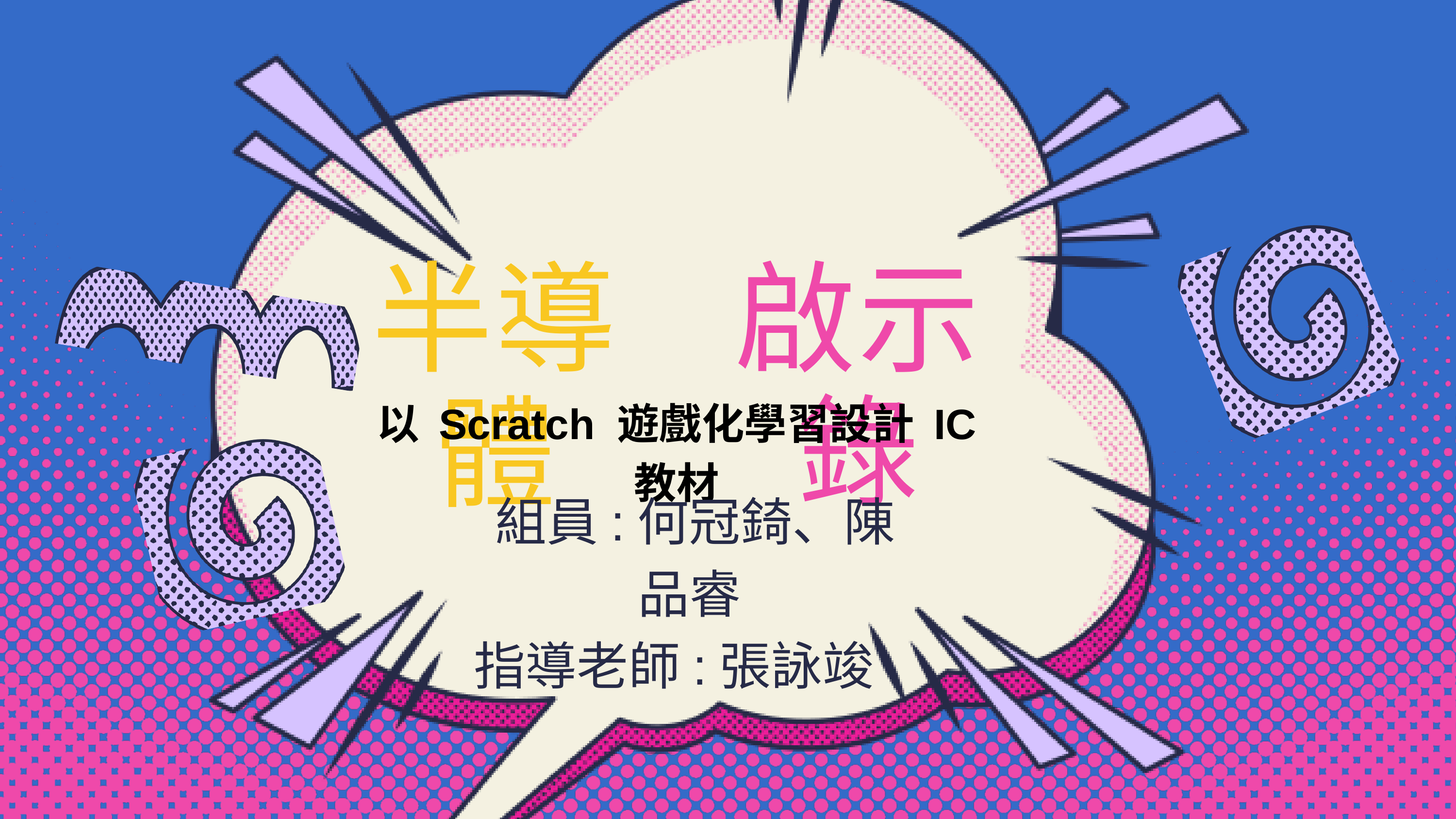

半導體
啟示錄

以 Scratch 遊戲化學習設計 IC 教材

組員:何冠錡、陳品睿
指導老師:張詠竣